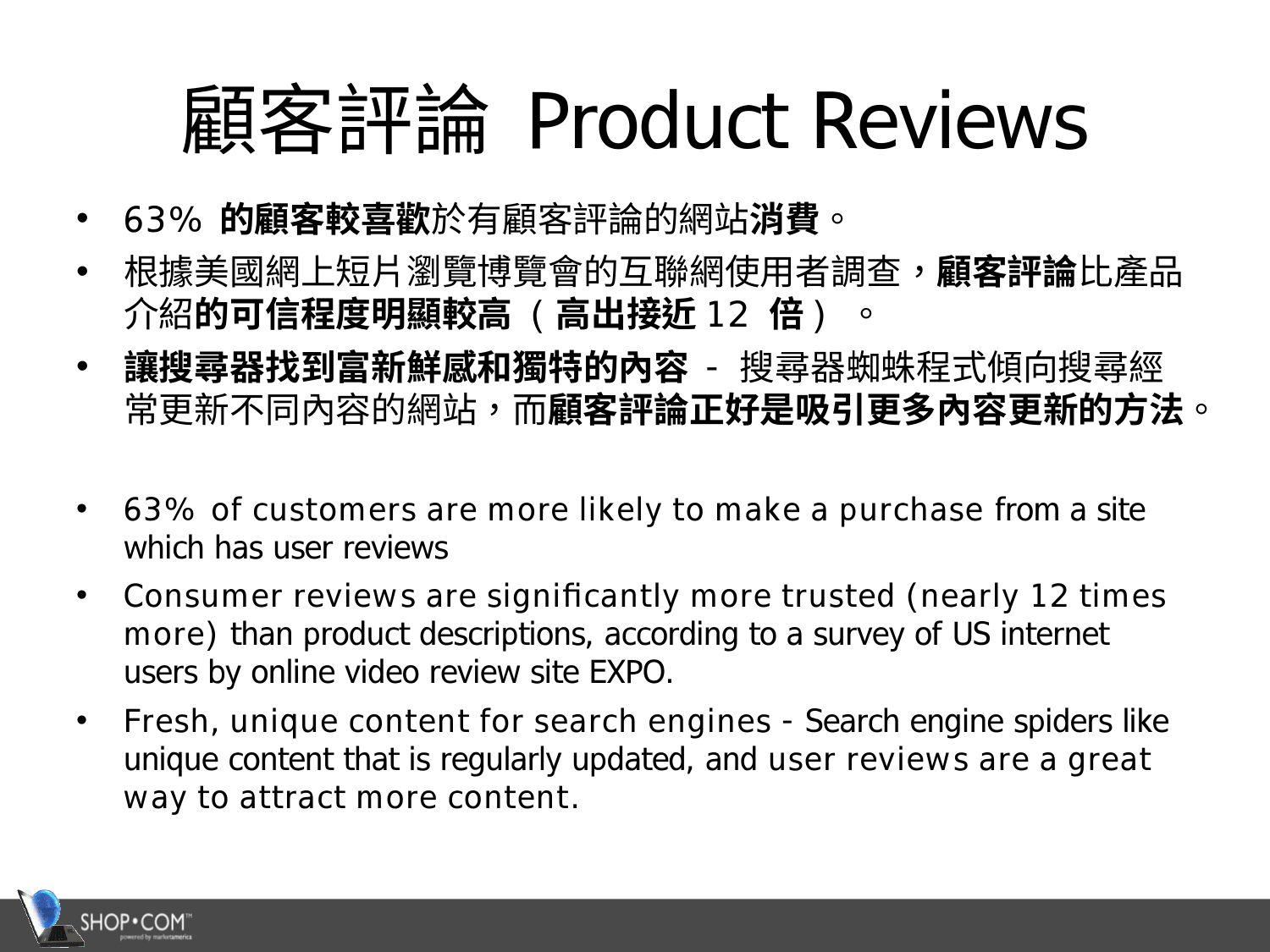

# 顧客評論 Product Reviews
63%的顧客較喜歡於有顧客評論的網站消費。
根據美國網上短片瀏覽博覽會的互聯網使用者調查，顧客評論比產品介紹的可信程度明顯較高 (高出接近12 倍) 。
讓搜尋器找到富新鮮感和獨特的內容 - 搜尋器蜘蛛程式傾向搜尋經常更新不同內容的網站，而顧客評論正好是吸引更多內容更新的方法。

63% of customers are more likely to make a purchase from a site which has user reviews
Consumer reviews are significantly more trusted (nearly 12 times more) than product descriptions, according to a survey of US internet users by online video review site EXPO.
Fresh, unique content for search engines - Search engine spiders like unique content that is regularly updated, and user reviews are a great way to attract more content.